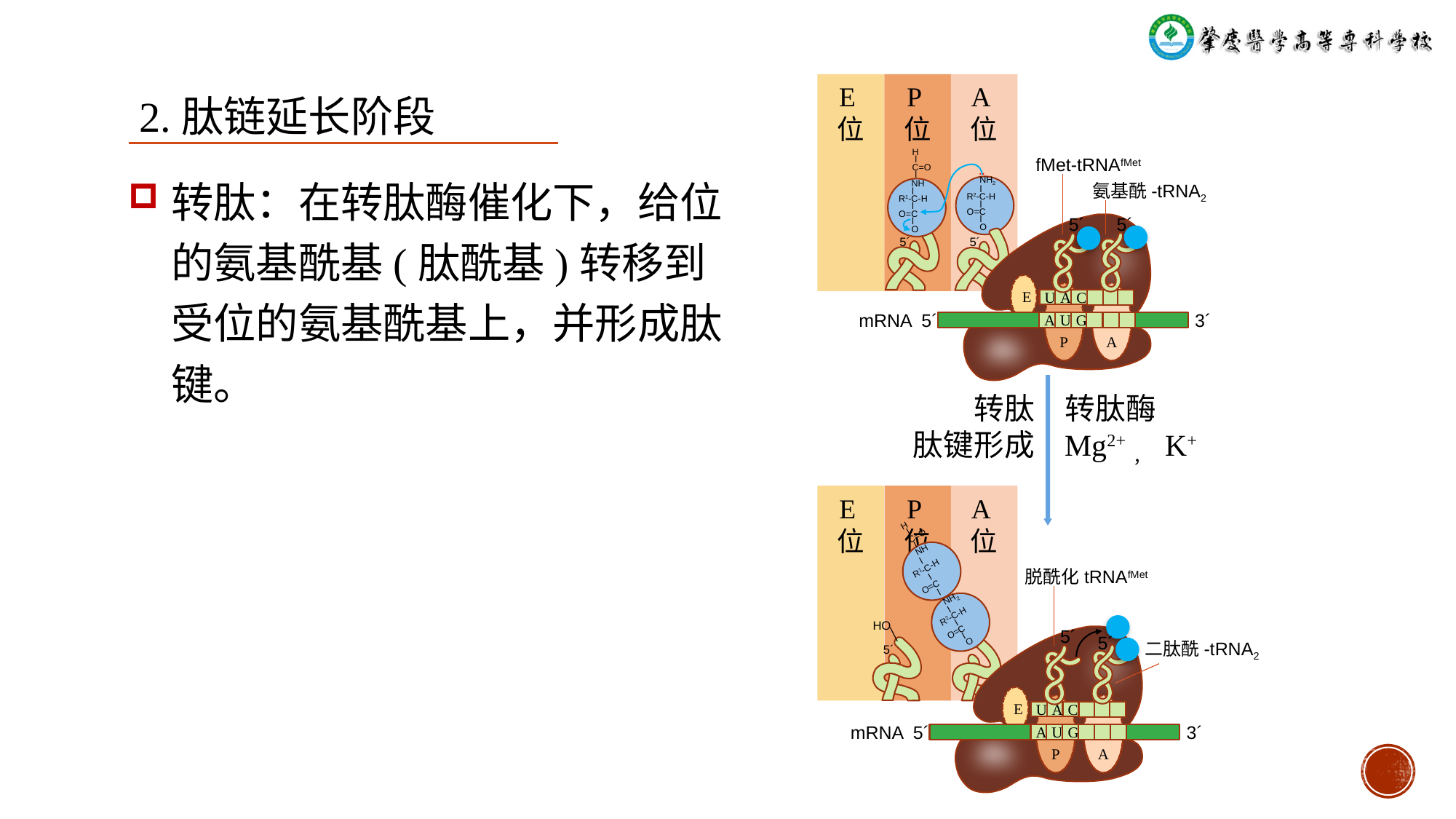

E位
P位
A位
2.肽链延长阶段
fMet-tRNAfMet
H
 ⅼ
C=O
 ⅼ
      NH
      ⅼ
 R1-C-H
      ⅼ
 O=C
      ⅼ
      O

# 转肽：在转肽酶催化下，给位的氨基酰基(肽酰基)转移到受位的氨基酰基上，并形成肽键。

··
      NH2
      ⅼ
 R2-C-H
      ⅼ
 O=C
      ⅼ
      O
氨基酰-tRNA2
5´

5´

5´
5´
E

U
A
C
mRNA  5´
3´
-  -  -
-  -  -
-  -  -
-  -  -
-  -  -
-  -  -

A
U
G

A
P

转肽
肽键形成
转肽酶
Mg2+， K+
E位
P位
A位
H
 ⅼ
C=O
 ⅼ
      NH
      ⅼ
 R1-C-H
      ⅼ
 O=C
      ⅼ
脱酰化tRNAfMet
      NH2
      ⅼ
 R2-C-H
      ⅼ
 O=C
      ⅼ
      O

HO
     ╲
5´

5´

二肽酰-tRNA2

5´

E

U
A
C
mRNA  5´
3´
-  -  -
-  -  -
-  -  -

-  -  -
-  -  -
-  -  -

A
U
G

A
P